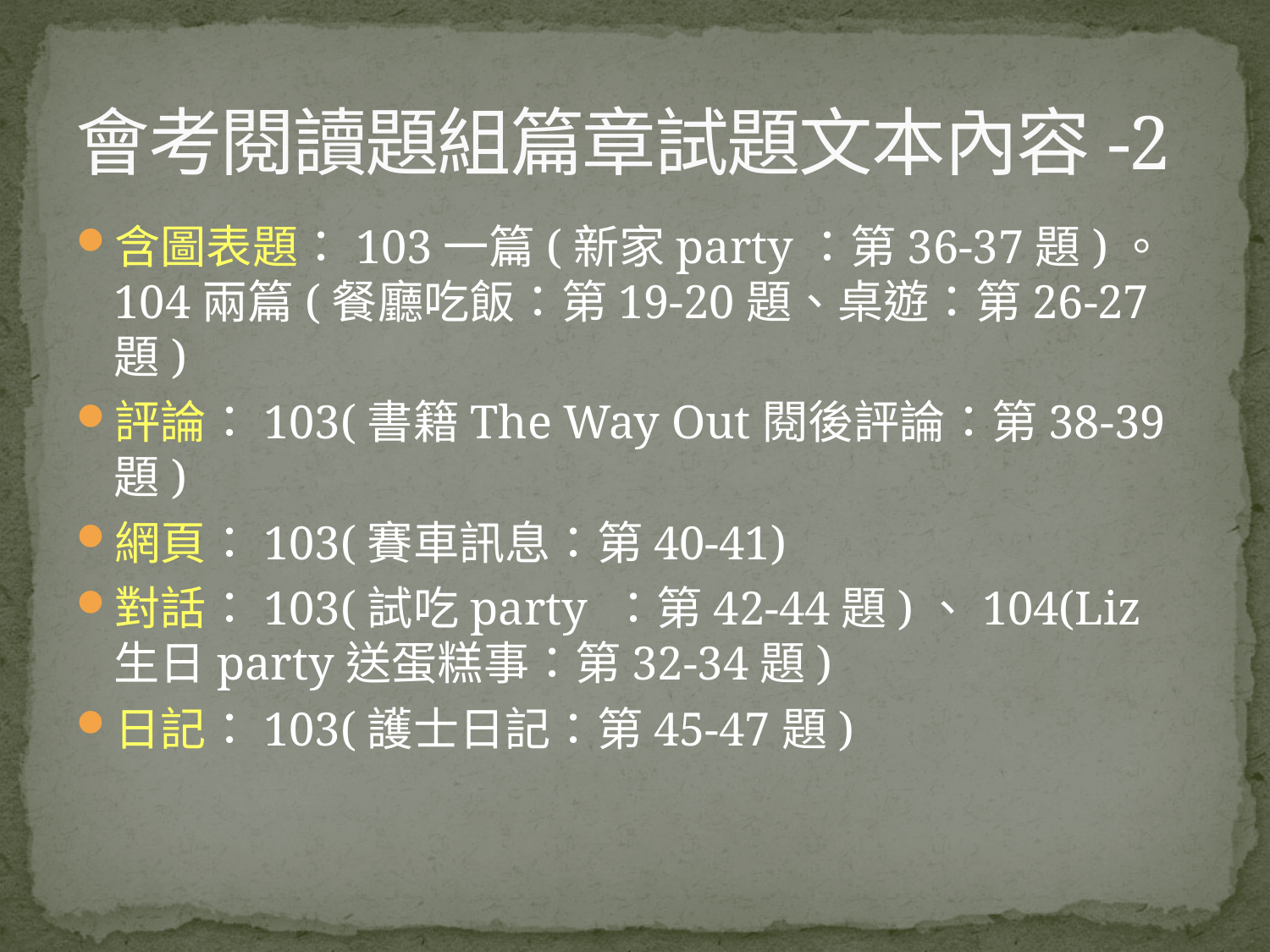

# 會考閱讀題組篇章試題文本內容-2
含圖表題：103一篇(新家party：第36-37題)。104兩篇(餐廳吃飯：第19-20題、桌遊：第26-27題)
評論：103(書籍The Way Out閱後評論：第38-39題)
網頁：103(賽車訊息：第40-41)
對話：103(試吃party ：第42-44題)、104(Liz生日party送蛋糕事：第32-34題)
日記：103(護士日記：第45-47題)